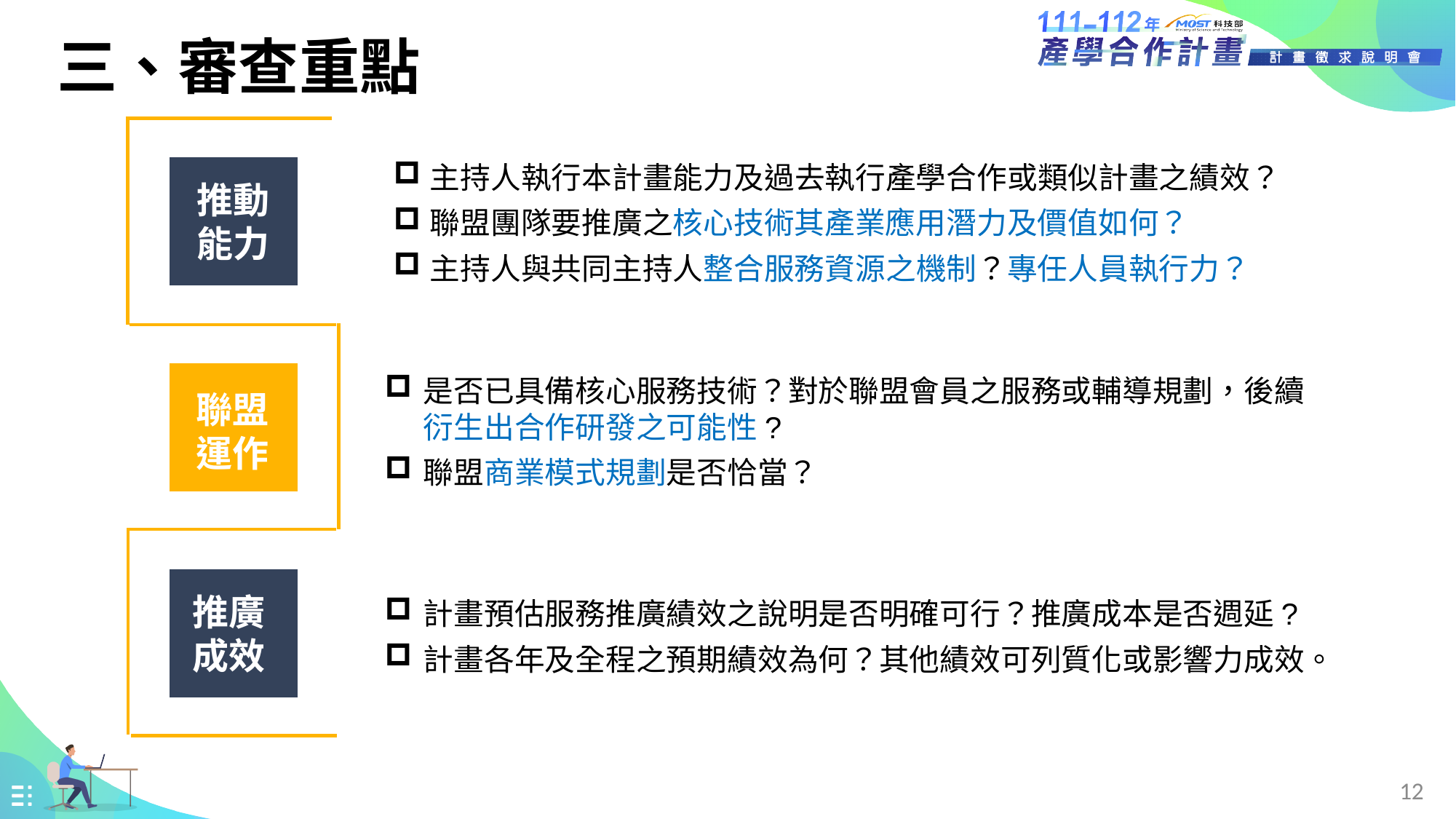

三、審查重點
主持人執行本計畫能力及過去執行產學合作或類似計畫之績效？
聯盟團隊要推廣之核心技術其產業應用潛力及價值如何？
主持人與共同主持人整合服務資源之機制？專任人員執行力？

推動
能力

是否已具備核心服務技術？對於聯盟會員之服務或輔導規劃，後續衍生出合作研發之可能性?
聯盟商業模式規劃是否恰當？
聯盟
運作

推廣
成效
計畫預估服務推廣績效之說明是否明確可行？推廣成本是否週延?
計畫各年及全程之預期績效為何？其他績效可列質化或影響力成效。
12